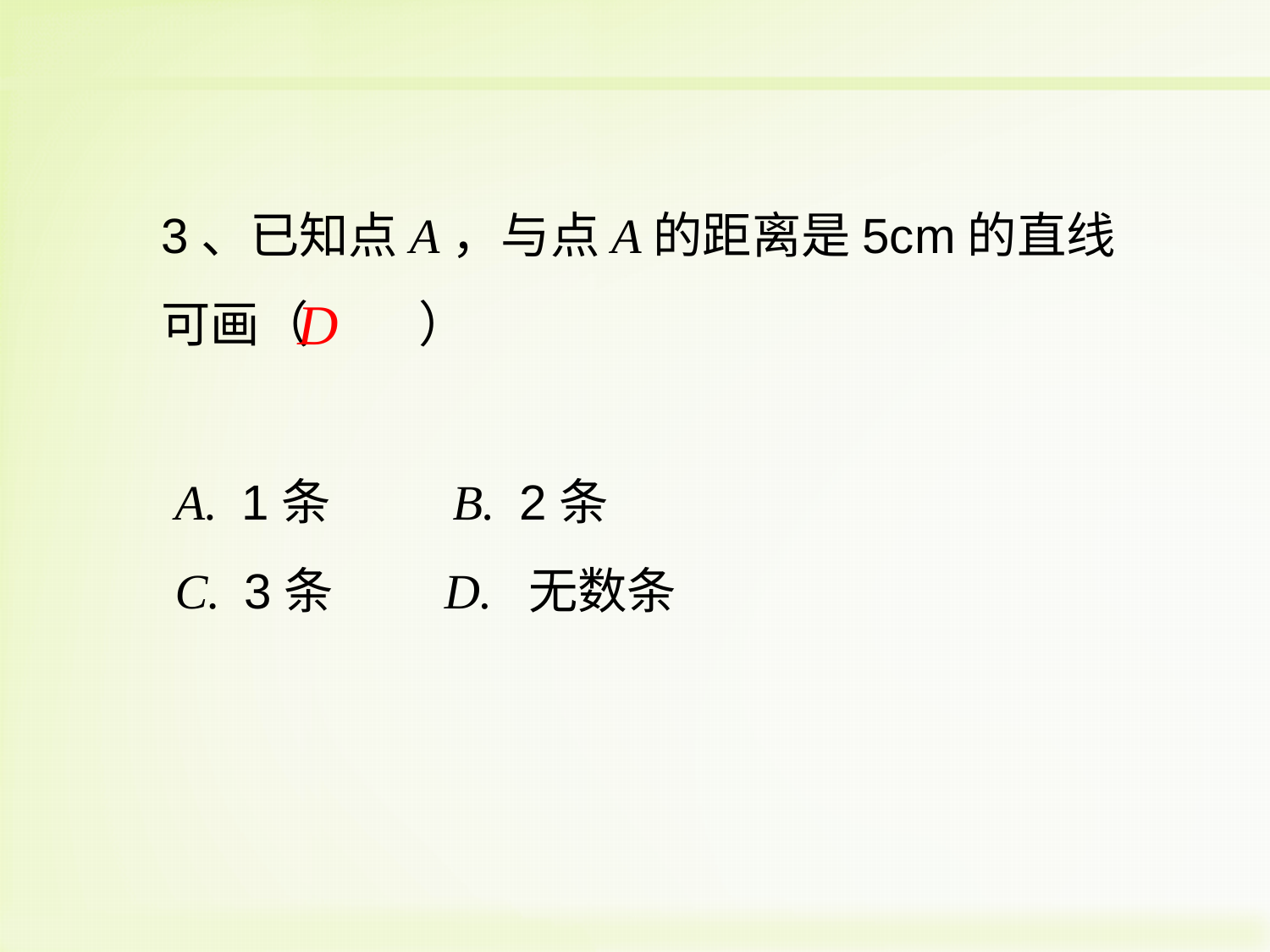

3、已知点A，与点A的距离是5cm的直线可画（          ）

 A.  1条          B.  2条
 C.  3条         D.  无数条
D